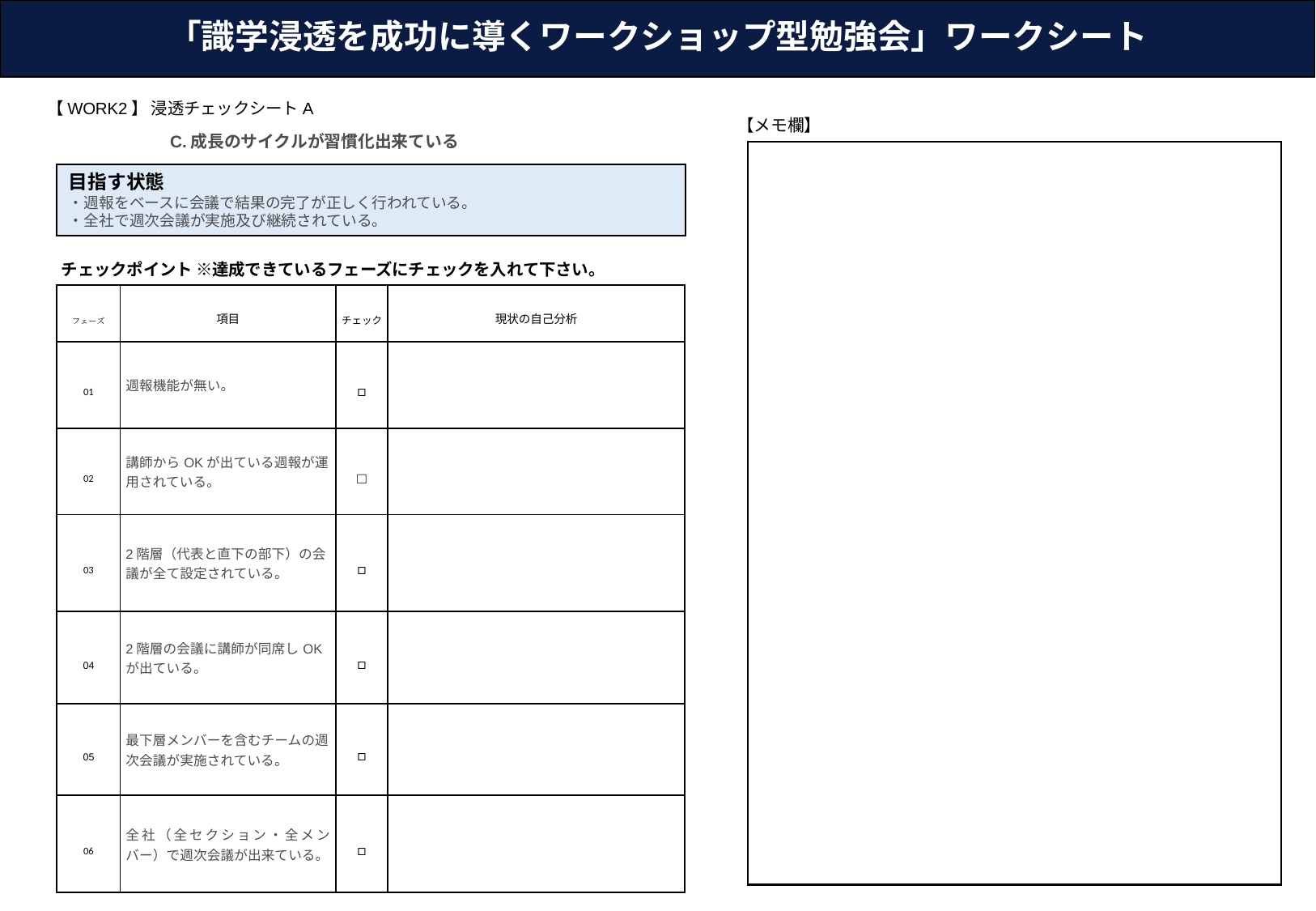

# 「識学浸透を成功に導くワークショップ型勉強会」ワークシート
【WORK2】 浸透チェックシートA
【メモ欄】
C.成長のサイクルが習慣化出来ている

目指す状態
・週報をベースに会議で結果の完了が正しく行われている。
・全社で週次会議が実施及び継続されている。
チェックポイント ※達成できているフェーズにチェックを入れて下さい。
| フェーズ | 項目 | チェック | 現状の自己分析 |
| --- | --- | --- | --- |
| 01 | 週報機能が無い。 | □ |  |
| 02 | 講師からOKが出ている週報が運用されている。 | □ |  |
| 03 | 2階層（代表と直下の部下）の会議が全て設定されている。 | □ |  |
| 04 | 2階層の会議に講師が同席しOKが出ている。 | □ |  |
| 05 | 最下層メンバーを含むチームの週次会議が実施されている。 | □ |  |
| 06 | 全社（全セクション・全メンバー）で週次会議が出来ている。 | □ |  |